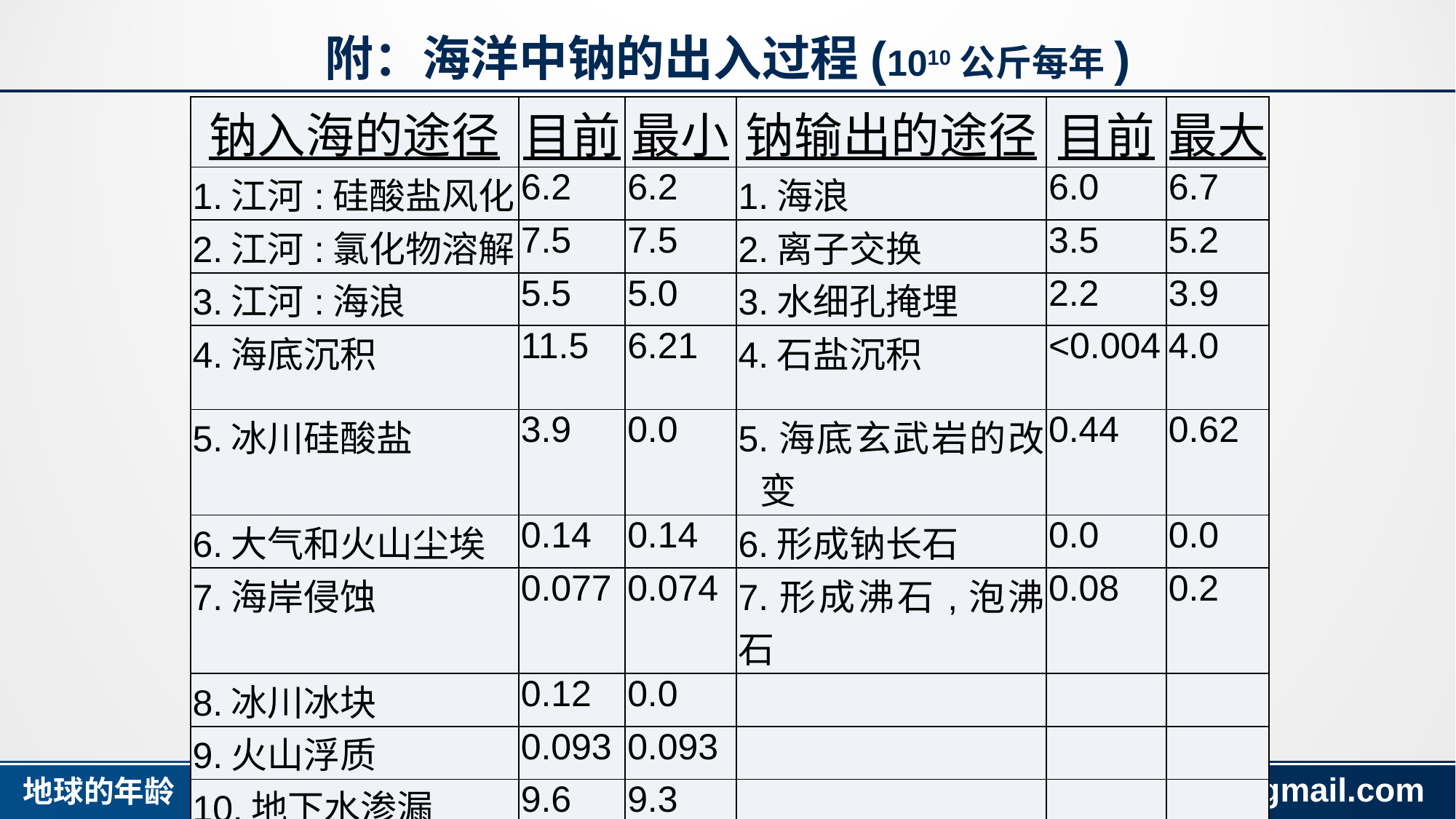

# 附：海洋中钠的出入过程(1010公斤每年)

| 钠入海的途径 | 目前 | 最小 | 钠输出的途径 | 目前 | 最大 |
| --- | --- | --- | --- | --- | --- |
| 1.江河:硅酸盐风化 | 6.2 | 6.2 | 1.海浪 | 6.0 | 6.7 |
| 2.江河:氯化物溶解 | 7.5 | 7.5 | 2.离子交换 | 3.5 | 5.2 |
| 3.江河:海浪 | 5.5 | 5.0 | 3.水细孔掩埋 | 2.2 | 3.9 |
| 4.海底沉积 | 11.5 | 6.21 | 4.石盐沉积 | <0.004 | 4.0 |
| 5.冰川硅酸盐 | 3.9 | 0.0 | 5.海底玄武岩的改变 | 0.44 | 0.62 |
| 6.大气和火山尘埃 | 0.14 | 0.14 | 6.形成钠长石 | 0.0 | 0.0 |
| 7.海岸侵蚀 | 0.077 | 0.074 | 7.形成沸石,泡沸石 | 0.08 | 0.2 |
| 8.冰川冰块 | 0.12 | 0.0 |  |  |  |
| 9.火山浮质 | 0.093 | 0.093 |  |  |  |
| 10.地下水渗漏 | 9.6 | 9.3 |  |  |  |
| 11.海底热液排放口 | 1.1 | 1.1 |  |  |  |
| 合计: | 45.7 | 35.6 | 合计: | 12.2 | 20.6 |